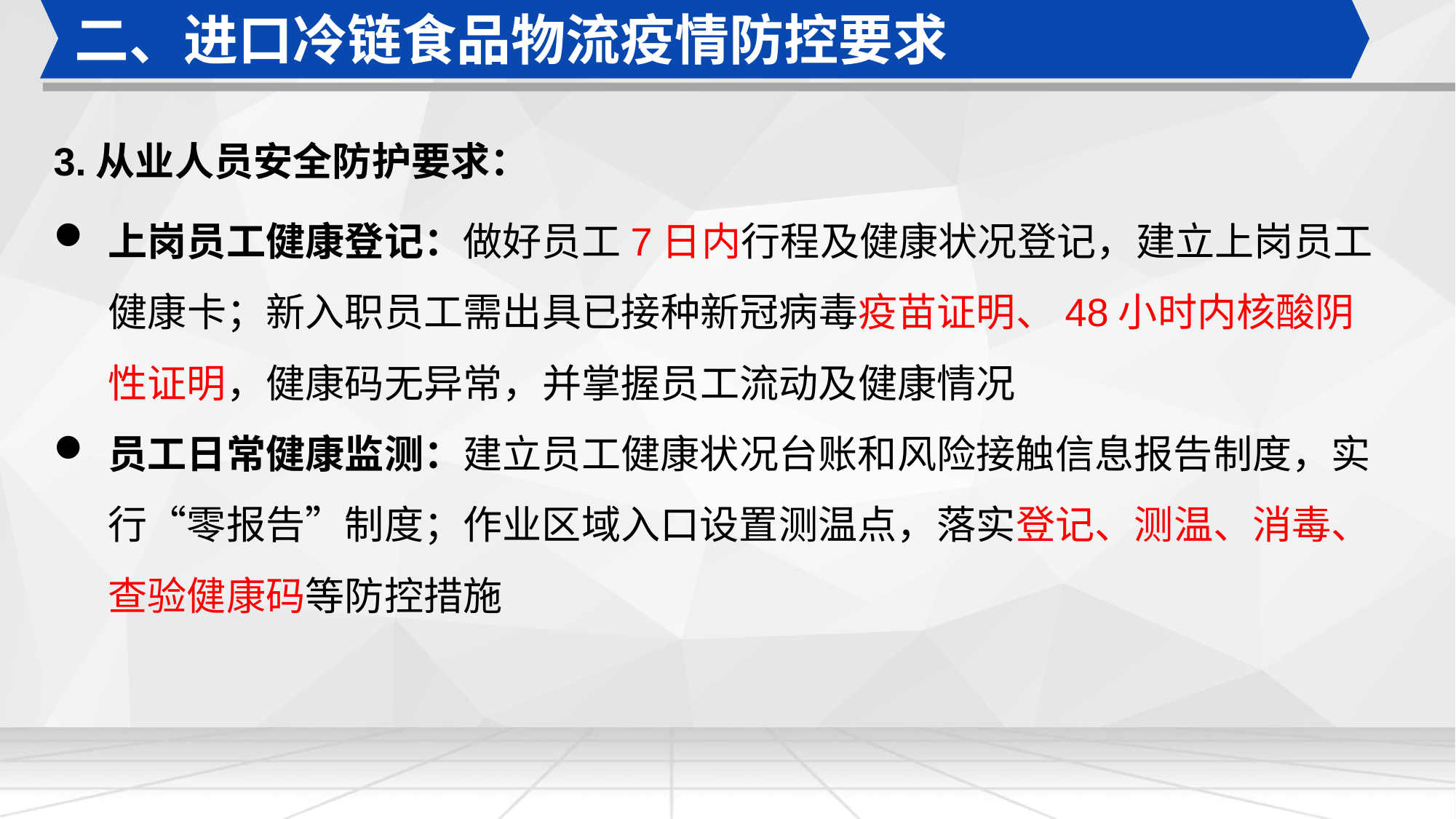

二、进口冷链食品物流疫情防控要求

3.从业人员安全防护要求：
上岗员工健康登记：做好员工7日内行程及健康状况登记，建立上岗员工健康卡；新入职员工需出具已接种新冠病毒疫苗证明、48小时内核酸阴性证明，健康码无异常，并掌握员工流动及健康情况
员工日常健康监测：建立员工健康状况台账和风险接触信息报告制度，实行“零报告”制度；作业区域入口设置测温点，落实登记、测温、消毒、查验健康码等防控措施